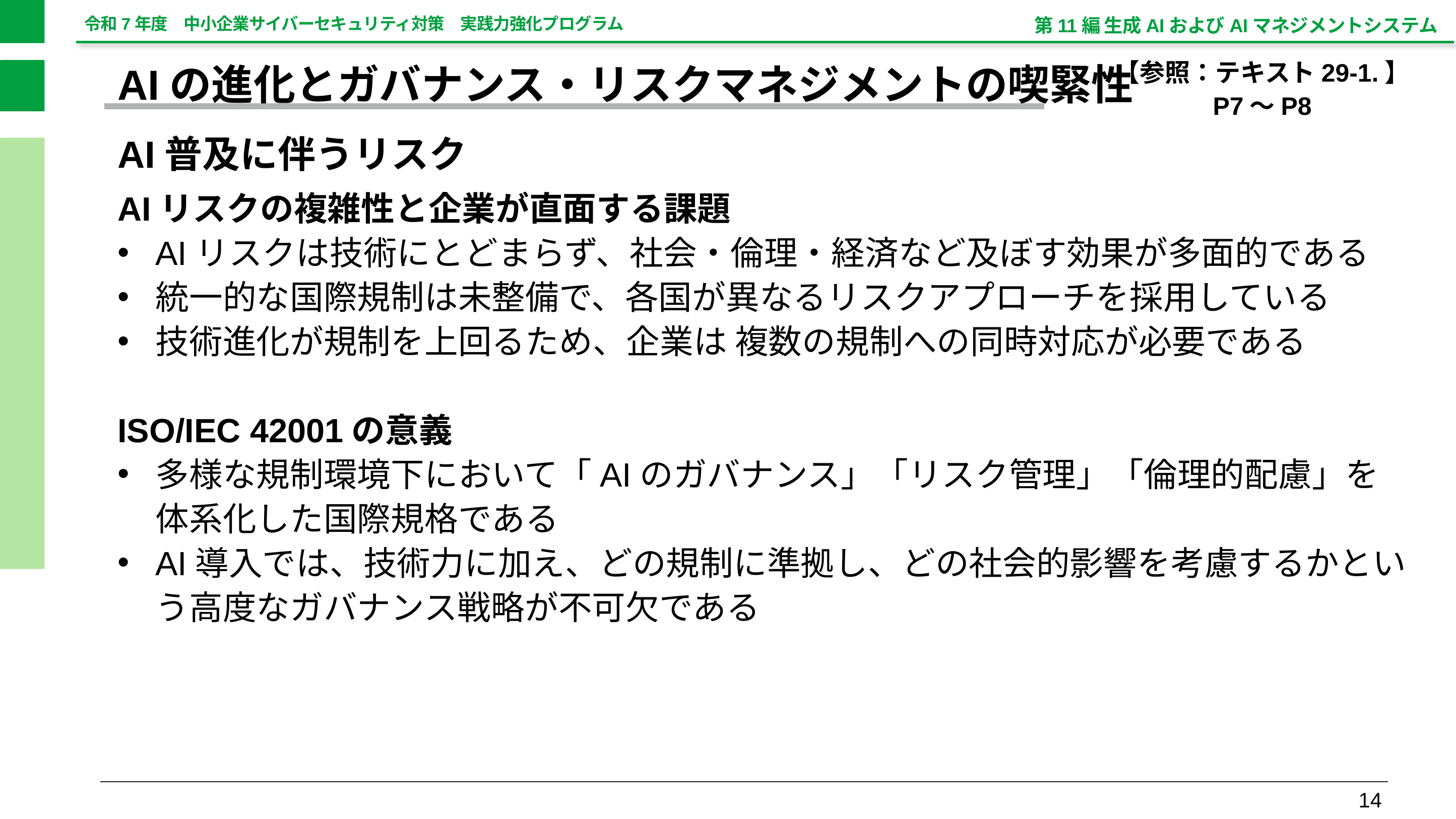

第11編 生成AIおよびAIマネジメントシステム
【参照：テキスト29-1.】
P7～P8
AIの進化とガバナンス・リスクマネジメントの喫緊性

AI普及に伴うリスク
AIリスクの複雑性と企業が直面する課題
AIリスクは技術にとどまらず、社会・倫理・経済など及ぼす効果が多面的である
統一的な国際規制は未整備で、各国が異なるリスクアプローチを採用している
技術進化が規制を上回るため、企業は 複数の規制への同時対応が必要である

ISO/IEC 42001の意義
多様な規制環境下において「AIのガバナンス」「リスク管理」「倫理的配慮」を体系化した国際規格である
AI導入では、技術力に加え、どの規制に準拠し、どの社会的影響を考慮するかという高度なガバナンス戦略が不可欠である